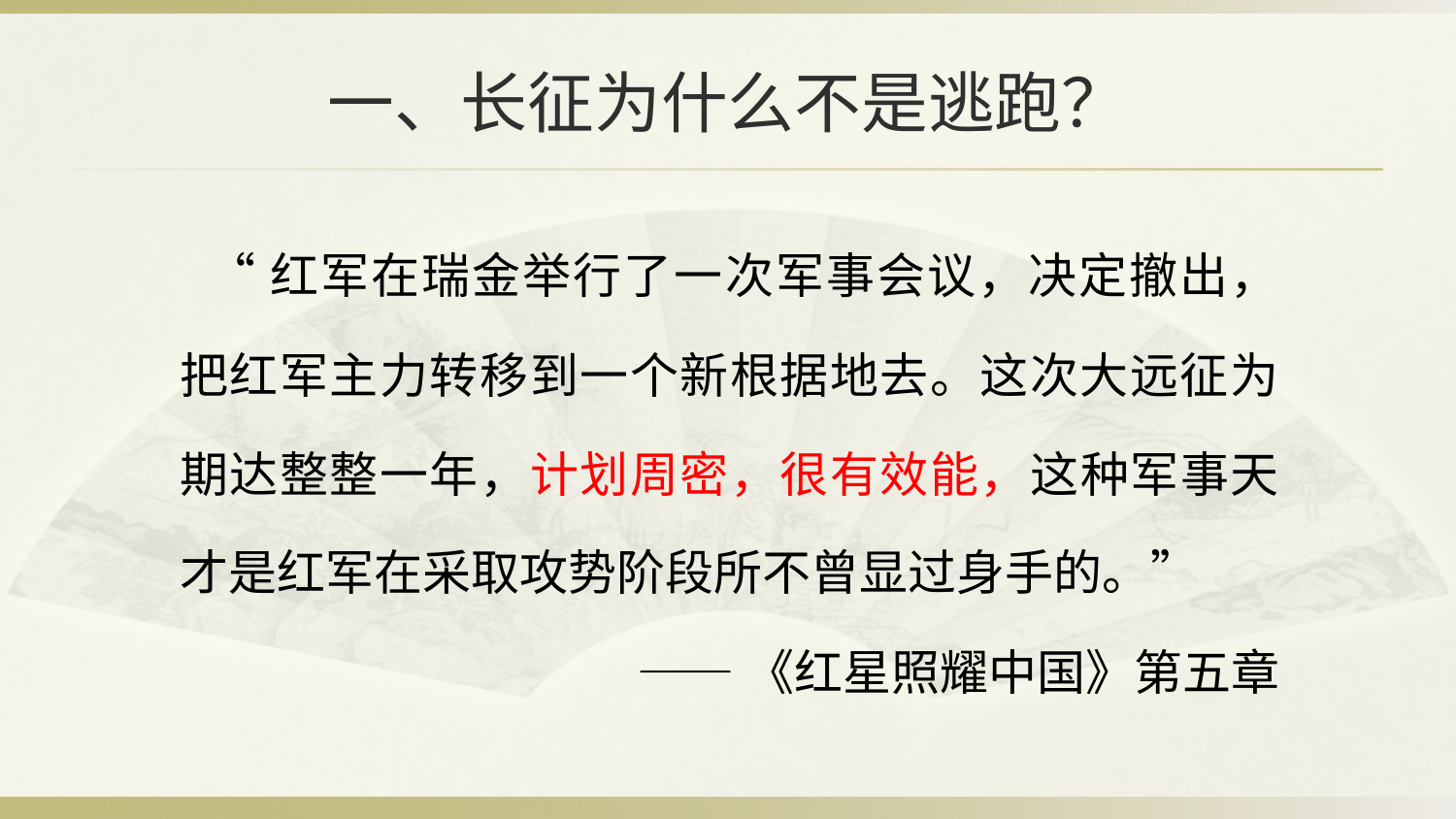

# 一、长征为什么不是逃跑？
  “红军在瑞金举行了一次军事会议，决定撤出，把红军主力转移到一个新根据地去。这次大远征为期达整整一年，计划周密，很有效能，这种军事天才是红军在采取攻势阶段所不曾显过身手的。”
——《红星照耀中国》第五章